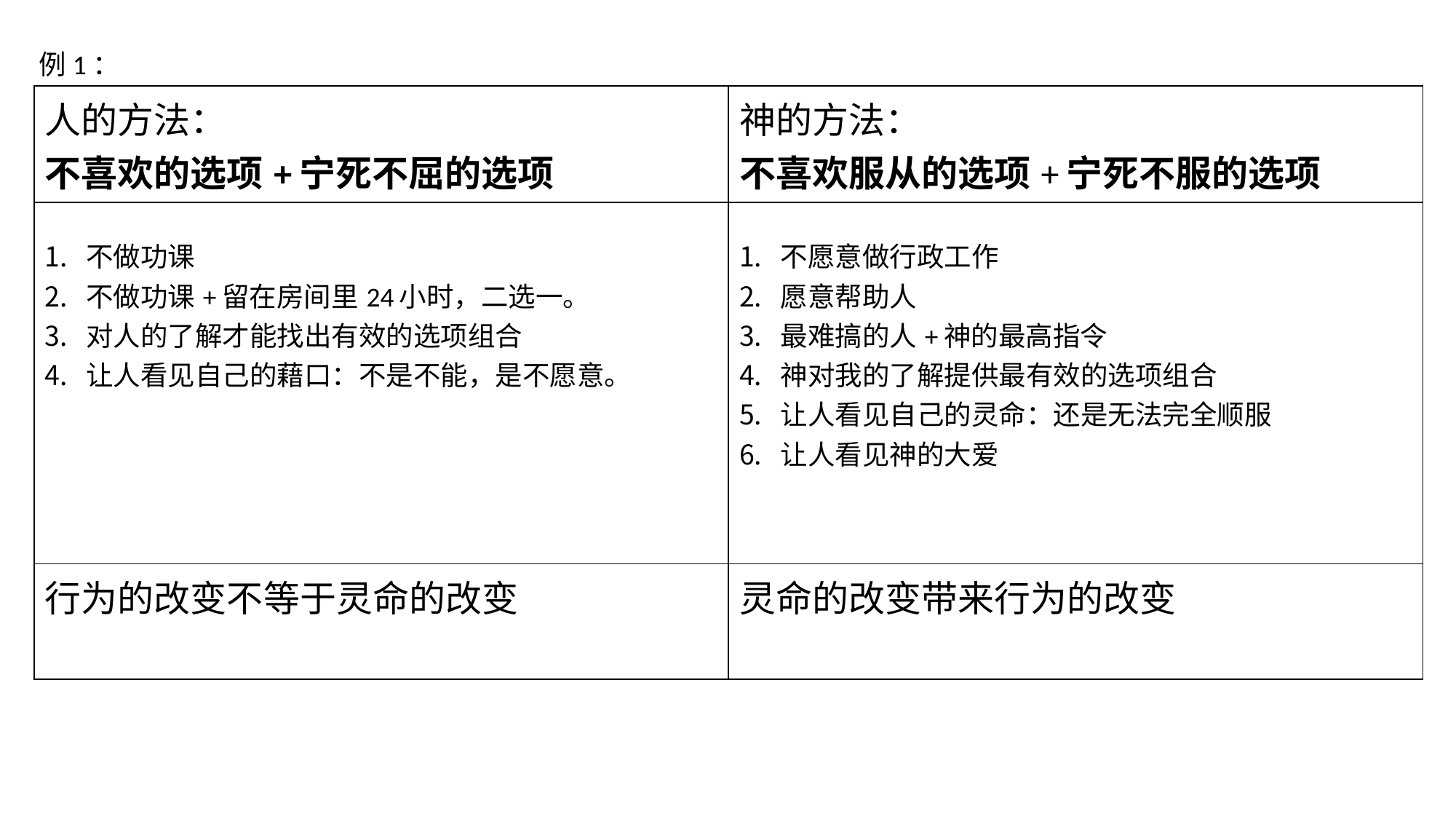

例1：
| 人的方法： 不喜欢的选项+宁死不屈的选项 | 神的方法： 不喜欢服从的选项+宁死不服的选项 |
| --- | --- |
| 不做功课 不做功课+留在房间里24小时，二选一。 对人的了解才能找出有效的选项组合 让人看见自己的藉口：不是不能，是不愿意。 | 不愿意做行政工作 愿意帮助人 最难搞的人+神的最高指令 神对我的了解提供最有效的选项组合 让人看见自己的灵命：还是无法完全顺服 让人看见神的大爱 |
| 行为的改变不等于灵命的改变 | 灵命的改变带来行为的改变 |